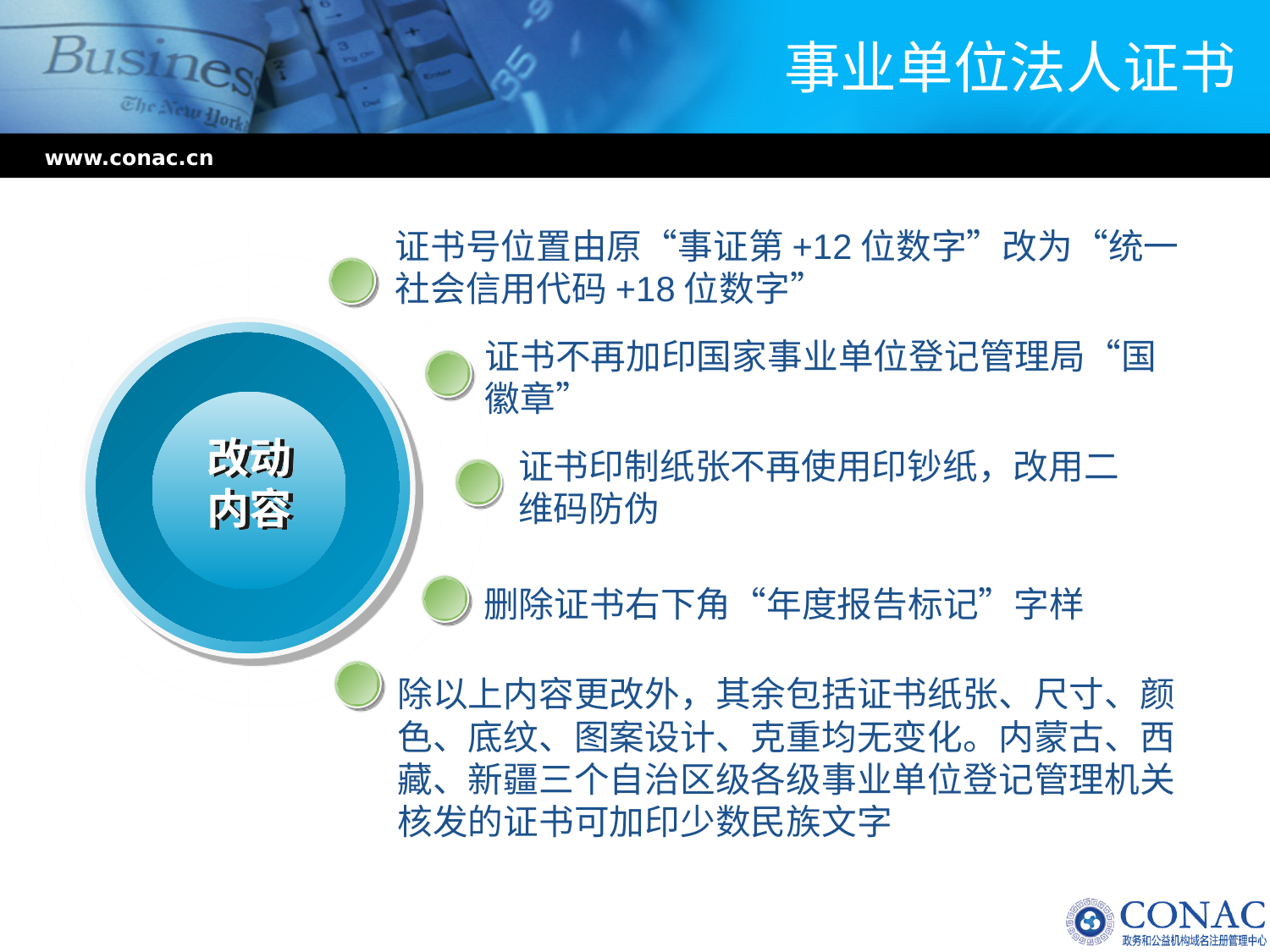

# 事业单位法人证书

www.conac.cn
证书号位置由原“事证第+12位数字”改为“统一社会信用代码+18位数字”

证书不再加印国家事业单位登记管理局“国徽章”

改动
内容
证书印制纸张不再使用印钞纸，改用二维码防伪

删除证书右下角“年度报告标记”字样

除以上内容更改外，其余包括证书纸张、尺寸、颜色、底纹、图案设计、克重均无变化。内蒙古、西藏、新疆三个自治区级各级事业单位登记管理机关核发的证书可加印少数民族文字